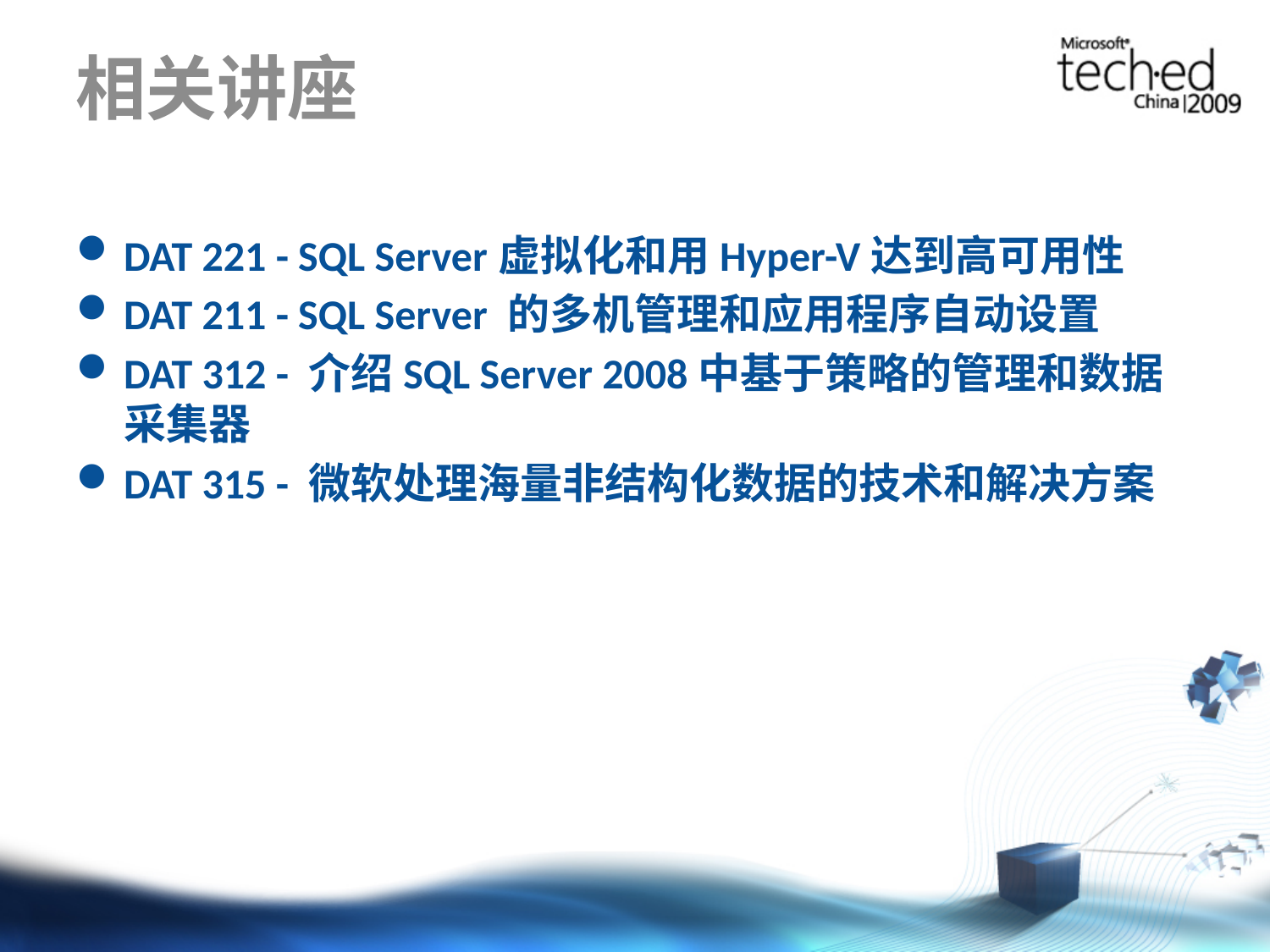

# 相关讲座
DAT 221 - SQL Server虚拟化和用Hyper-V达到高可用性
DAT 211 - SQL Server 的多机管理和应用程序自动设置
DAT 312 - 介绍SQL Server 2008中基于策略的管理和数据采集器
DAT 315 - 微软处理海量非结构化数据的技术和解决方案